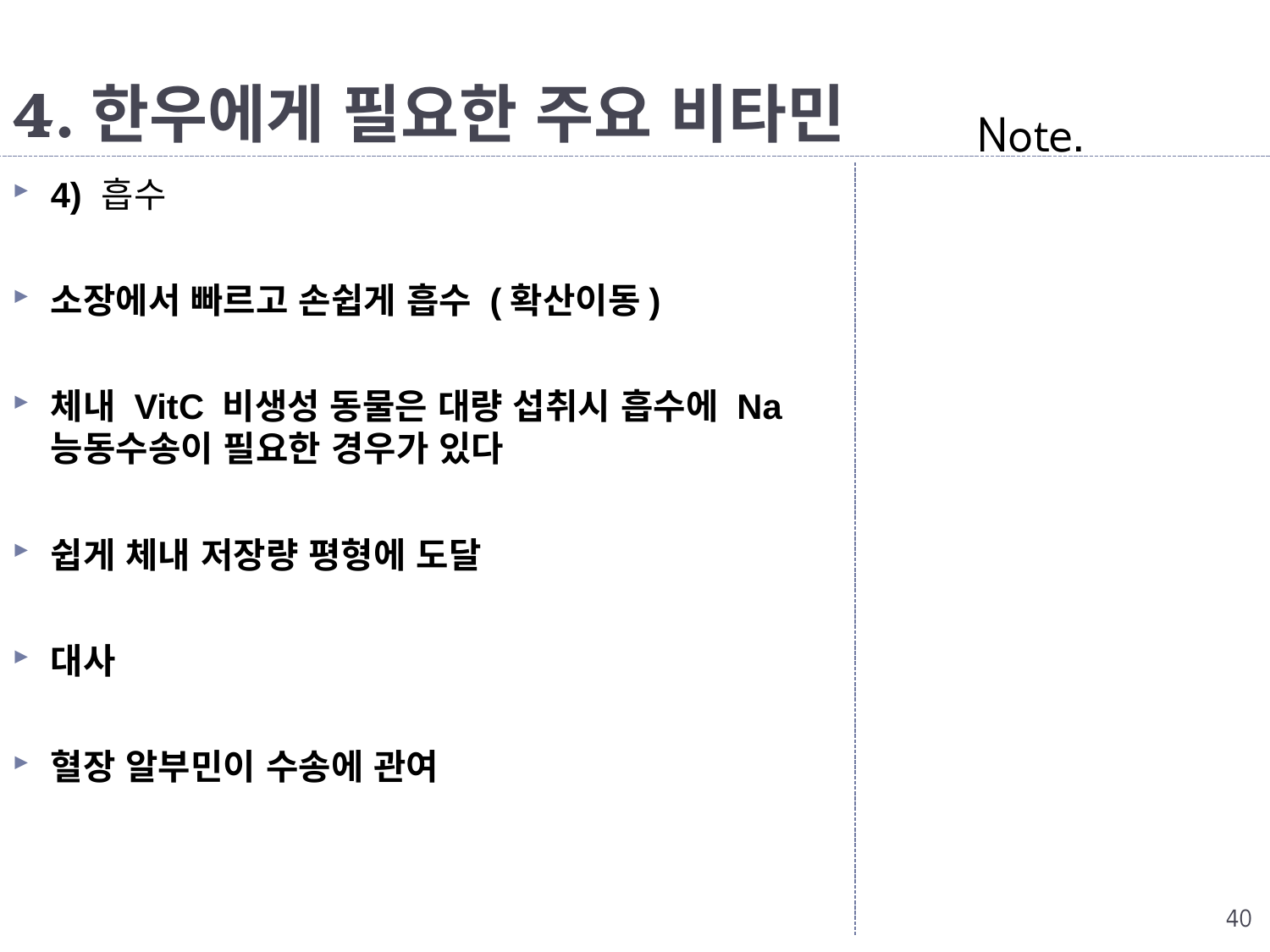

# 4.한우에게 필요한 주요 비타민
Note.

4) 흡수

소장에서 빠르고 손쉽게 흡수 (확산이동)

체내 VitC 비생성 동물은 대량 섭취시 흡수에 Na 능동수송이 필요한 경우가 있다

쉽게 체내 저장량 평형에 도달

대사

혈장 알부민이 수송에 관여
40